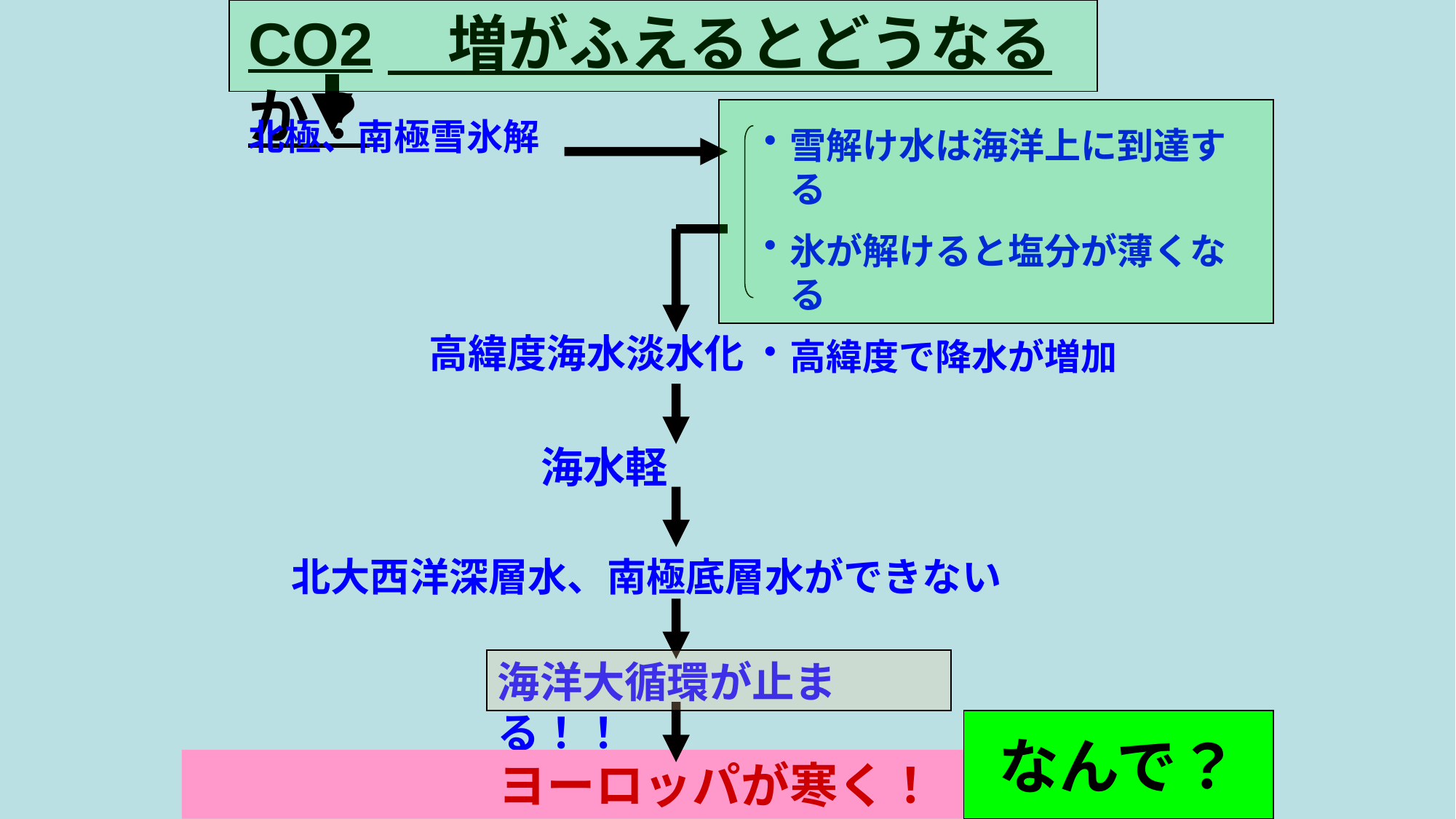

CO2　増がふえるとどうなるか？

北極、南極雪氷解
雪解け水は海洋上に到達する
氷が解けると塩分が薄くなる
高緯度で降水が増加

高緯度海水淡水化

海水軽

北大西洋深層水、南極底層水ができない

海洋大循環が止まる！！

なんで？
ヨーロッパが寒く！